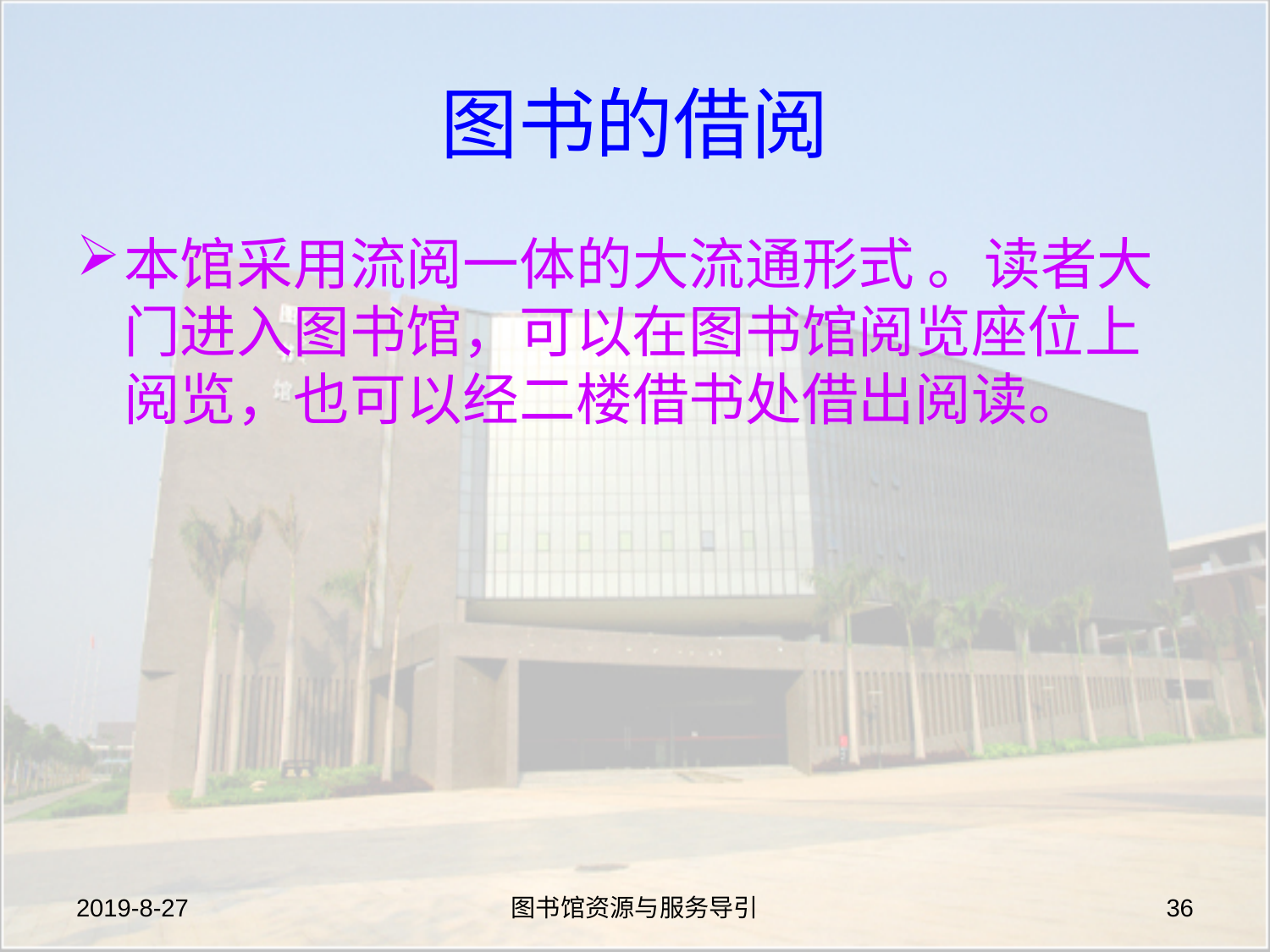

# 图书的借阅
本馆采用流阅一体的大流通形式 。读者大门进入图书馆，可以在图书馆阅览座位上阅览，也可以经二楼借书处借出阅读。
2019-8-27
图书馆资源与服务导引
36